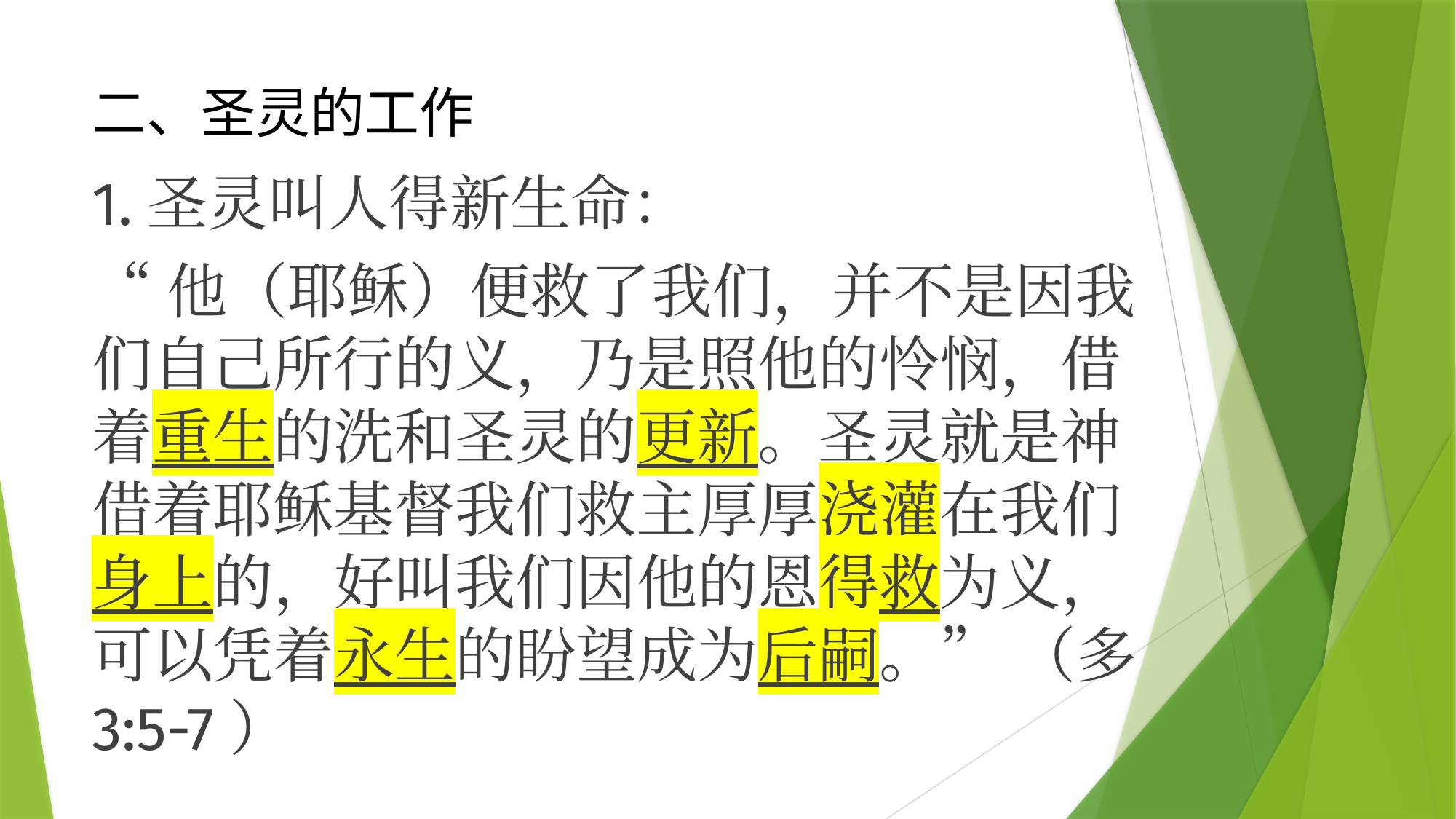

# 二、圣灵的工作
1.圣灵叫人得新生命：
“他（耶稣）便救了我们，并不是因我们自己所行的义，乃是照他的怜悯，借着重生的洗和圣灵的更新。圣灵就是神借着耶稣基督我们救主厚厚浇灌在我们身上的，好叫我们因他的恩得救为义，可以凭着永生的盼望成为后嗣。” （多3:5-7）